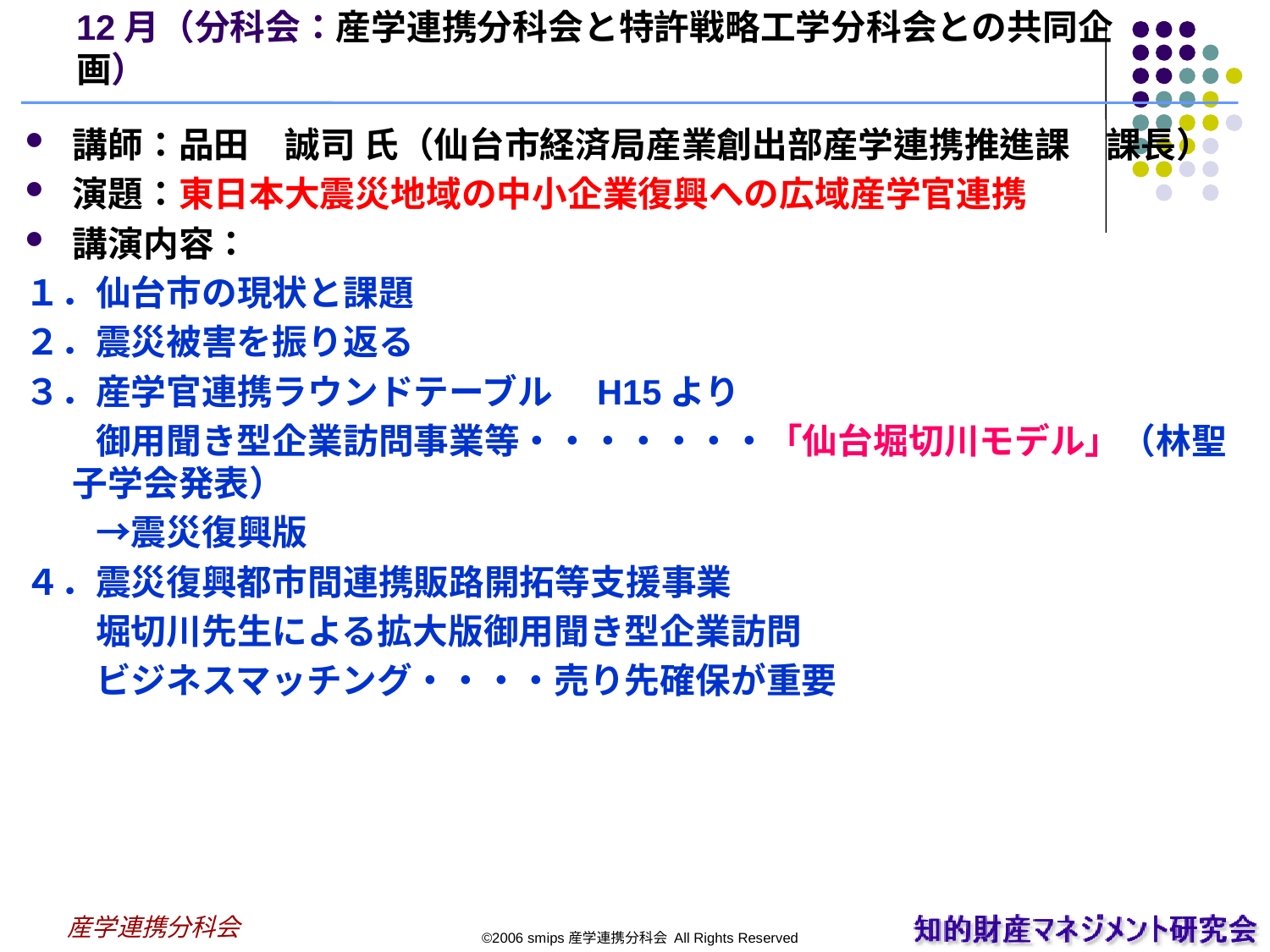

12月（分科会：産学連携分科会と特許戦略工学分科会との共同企画）
講師：品田　誠司 氏（仙台市経済局産業創出部産学連携推進課　課長）
演題：東日本大震災地域の中小企業復興への広域産学官連携
講演内容：
１．仙台市の現状と課題
２．震災被害を振り返る
３．産学官連携ラウンドテーブル　H15より
　　御用聞き型企業訪問事業等・・・・・・・「仙台堀切川モデル」（林聖子学会発表）
　　→震災復興版
４．震災復興都市間連携販路開拓等支援事業
　　堀切川先生による拡大版御用聞き型企業訪問
　　ビジネスマッチング・・・・売り先確保が重要